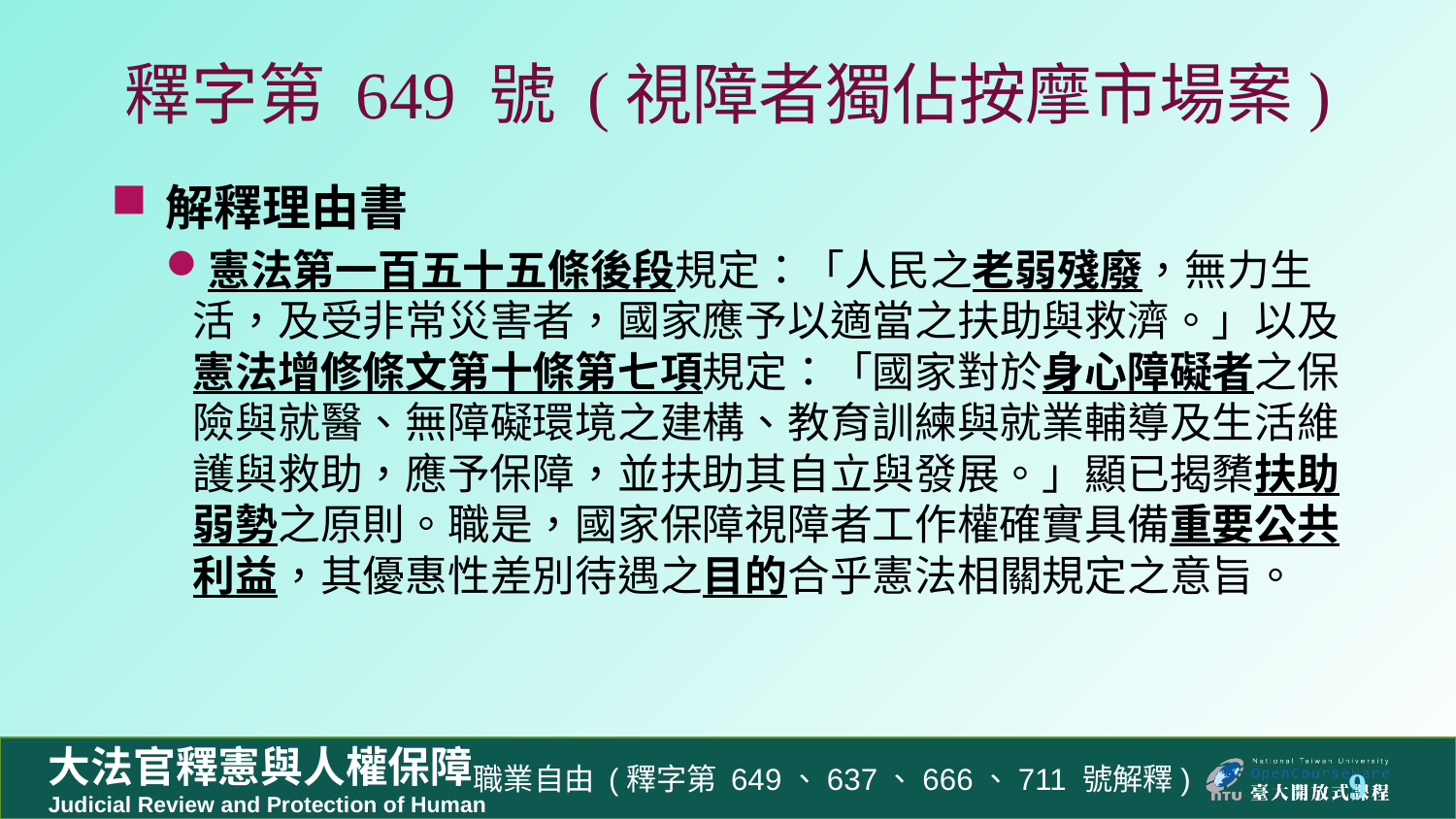

# 釋字第 649 號 (視障者獨佔按摩市場案)
解釋理由書
憲法第一百五十五條後段規定：「人民之老弱殘廢，無力生活，及受非常災害者，國家應予以適當之扶助與救濟。」以及憲法增修條文第十條第七項規定：「國家對於身心障礙者之保險與就醫、無障礙環境之建構、教育訓練與就業輔導及生活維護與救助，應予保障，並扶助其自立與發展。」顯已揭櫫扶助弱勢之原則。職是，國家保障視障者工作權確實具備重要公共利益，其優惠性差別待遇之目的合乎憲法相關規定之意旨。